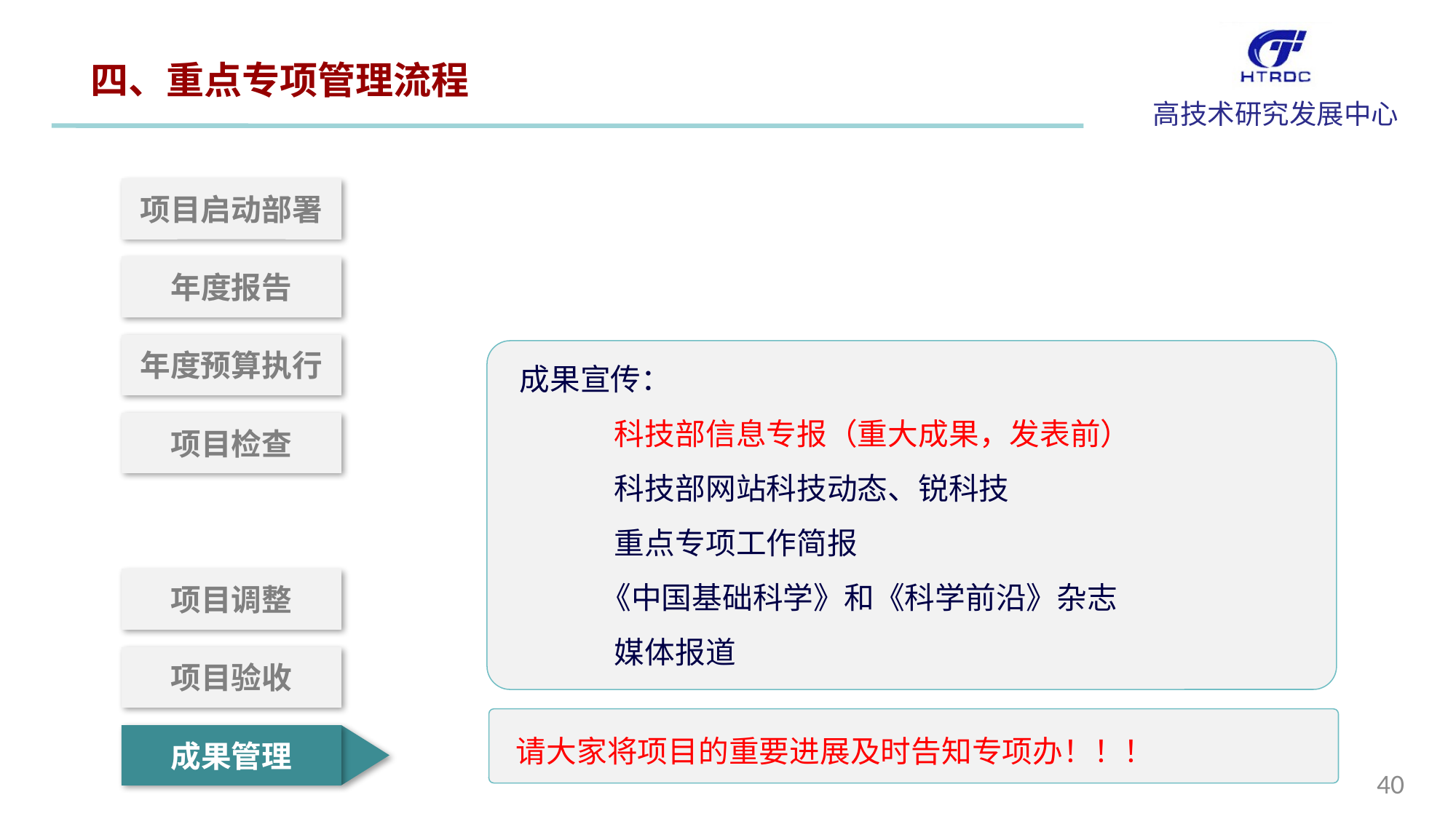

四、重点专项管理流程
项目启动部署
年度报告
年度预算执行
成果宣传：
             科技部信息专报（重大成果，发表前）
             科技部网站科技动态、锐科技
             重点专项工作简报
           《中国基础科学》和《科学前沿》杂志
             媒体报道
项目检查
项目调整
项目验收
请大家将项目的重要进展及时告知专项办！！！
成果管理